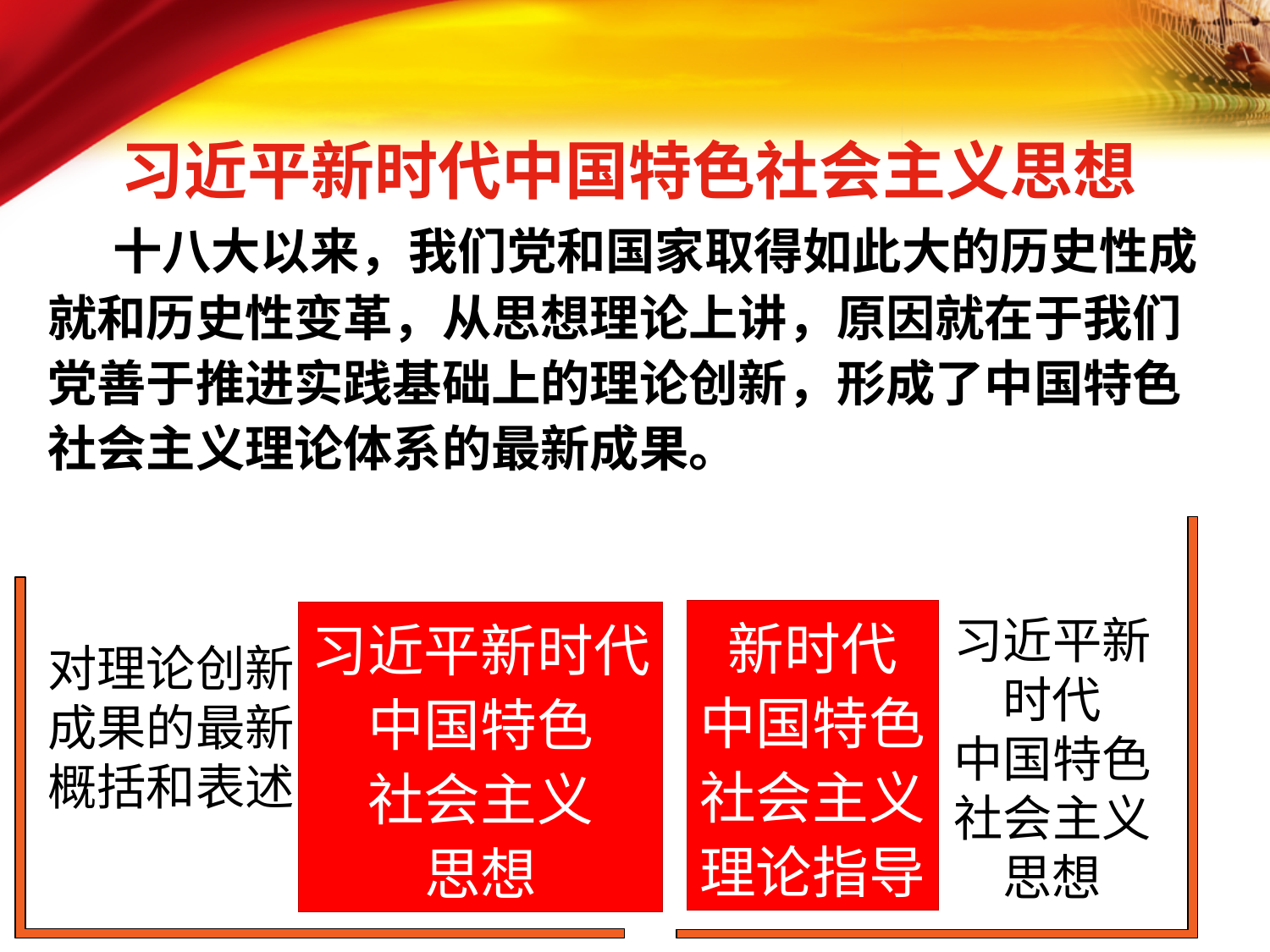

习近平新时代中国特色社会主义思想
    十八大以来，我们党和国家取得如此大的历史性成就和历史性变革，从思想理论上讲，原因就在于我们党善于推进实践基础上的理论创新，形成了中国特色社会主义理论体系的最新成果。

新时代
中国特色
社会主义
理论指导
习近平新时代
中国特色
社会主义
思想
习近平新时代
中国特色
社会主义
思想
对理论创新成果的最新概括和表述